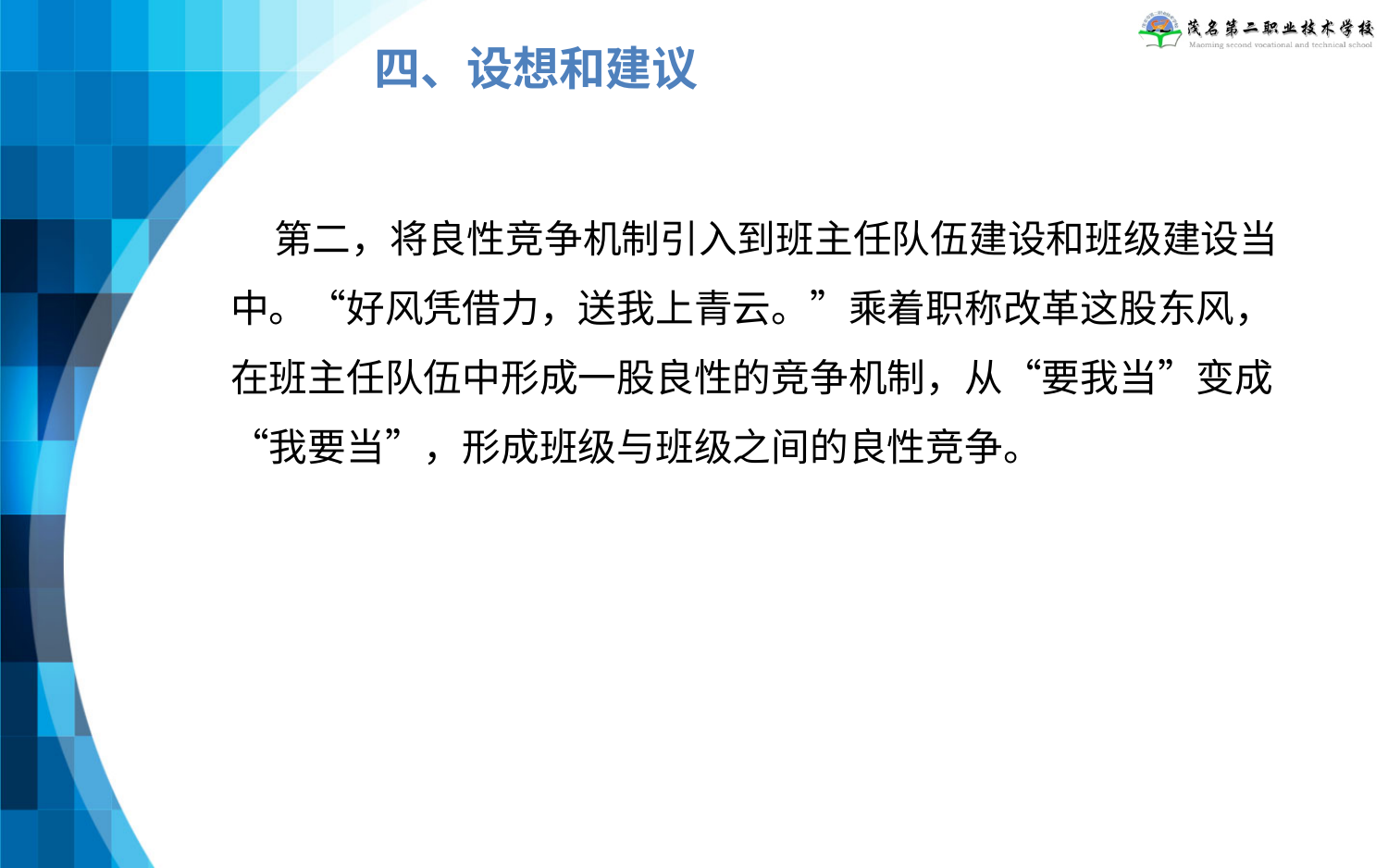

四、设想和建议
    第二，将良性竞争机制引入到班主任队伍建设和班级建设当中。“好风凭借力，送我上青云。”乘着职称改革这股东风，在班主任队伍中形成一股良性的竞争机制，从“要我当”变成“我要当”，形成班级与班级之间的良性竞争。